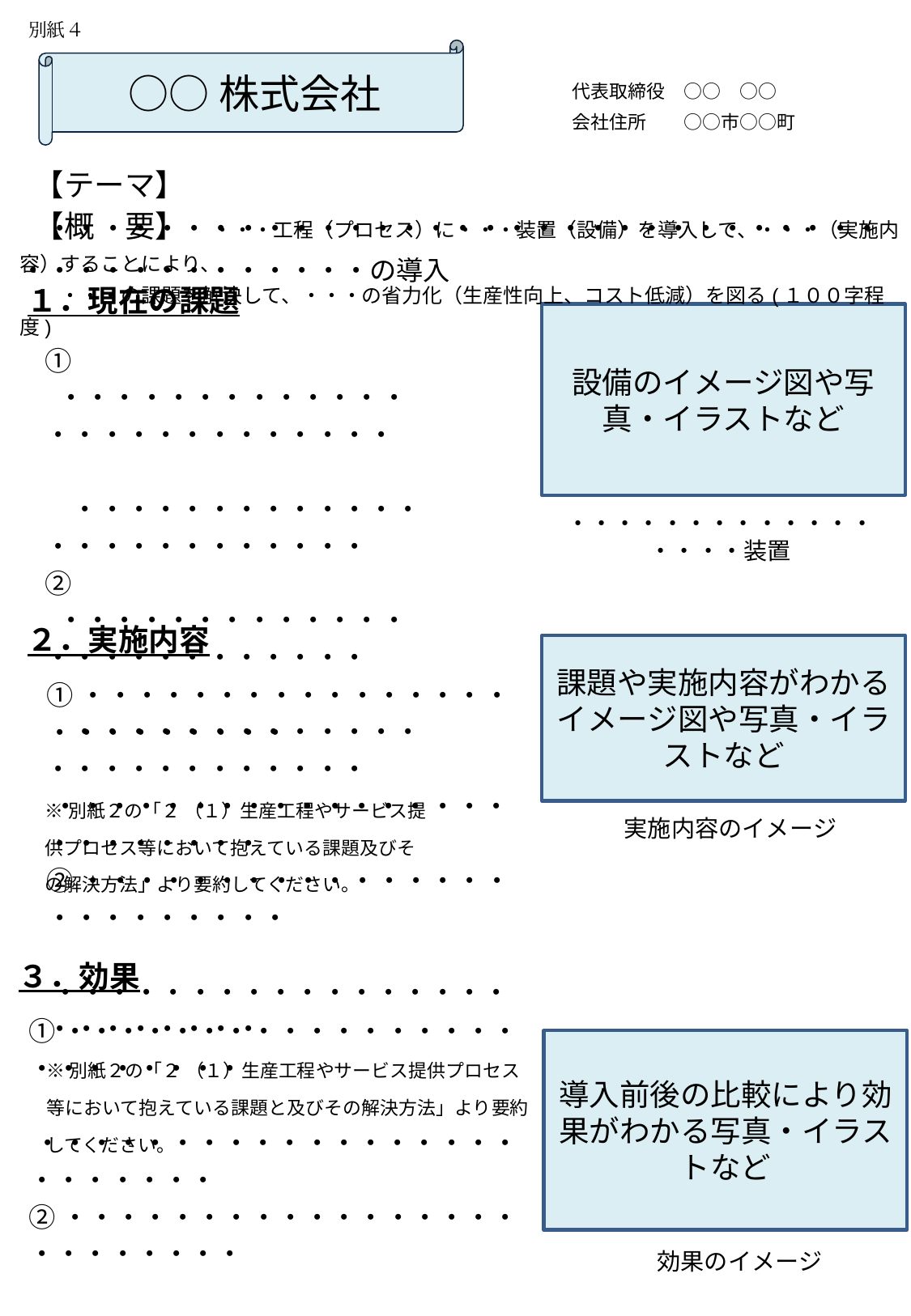

別紙４
○○株式会社
代表取締役　○○　○○
会社住所　　○○市○○町
 【テーマ】　・・・・・・・・・・・・・・・・・・・・・・・・・・・・・・・・・・・・・・・・・・・・の導入
 【概　要】　・・・工程（プロセス）に・・・装置（設備）を導入して、・・・（実施内容）することにより、
　　・・・の課題を解決して、・・・の省力化（生産性向上、コスト低減）を図る(１００字程度)
１．現在の課題
設備のイメージ図や写真・イラストなど
① ・・・・・・・・・・・・・・・・・・・・・・・・・・
　　・・・・・・・・・・・・・・・・・・・・・・・・・
② ・・・・・・・・・・・・・・・・・・・・・・・・・
　　・・・・・・・・・・・・・・・・・・・・・・・・・
※別紙２の「２ （１）生産工程やサービス提供プロセス等において抱えている課題及びその解決方法」より要約してください。
・・・・・・・・・・・・・・・・・装置
２．実施内容
課題や実施内容がわかるイメージ図や写真・イラストなど
①・・・・・・・・・・・・・・・・・・・・・・・・・
　 ・・・・・・・・・・・・・・・・・・・・・・・・・
②・・・・・・・・・・・・・・・・・・・・・・・・・
　 ・・・・・・・・・・・・・・・・・・・・・・・・・
※別紙２の「２ （１）生産工程やサービス提供プロセス等において抱えている課題と及びその解決方法」より要約してください。
実施内容のイメージ
３．効果
①・・・・・・・・・・・・・・・・・・・・・・・・・
　 ・・・・・・・・・・・・・・・・・・・・・・・・・
②・・・・・・・・・・・・・・・・・・・・・・・・・
　 ・・・・・・・・・・・・・・・・・・・・・・・・・
※別紙２の「２（３）設備導入により達成される効果（目標設定）」より省力化効果やその他の効果について要約してください。
※省力化できる人員　●人/月を見込む等、定量的な効果につい
　 て、必ず記載をお願い致します。

導入前後の比較により効果がわかる写真・イラストなど
効果のイメージ